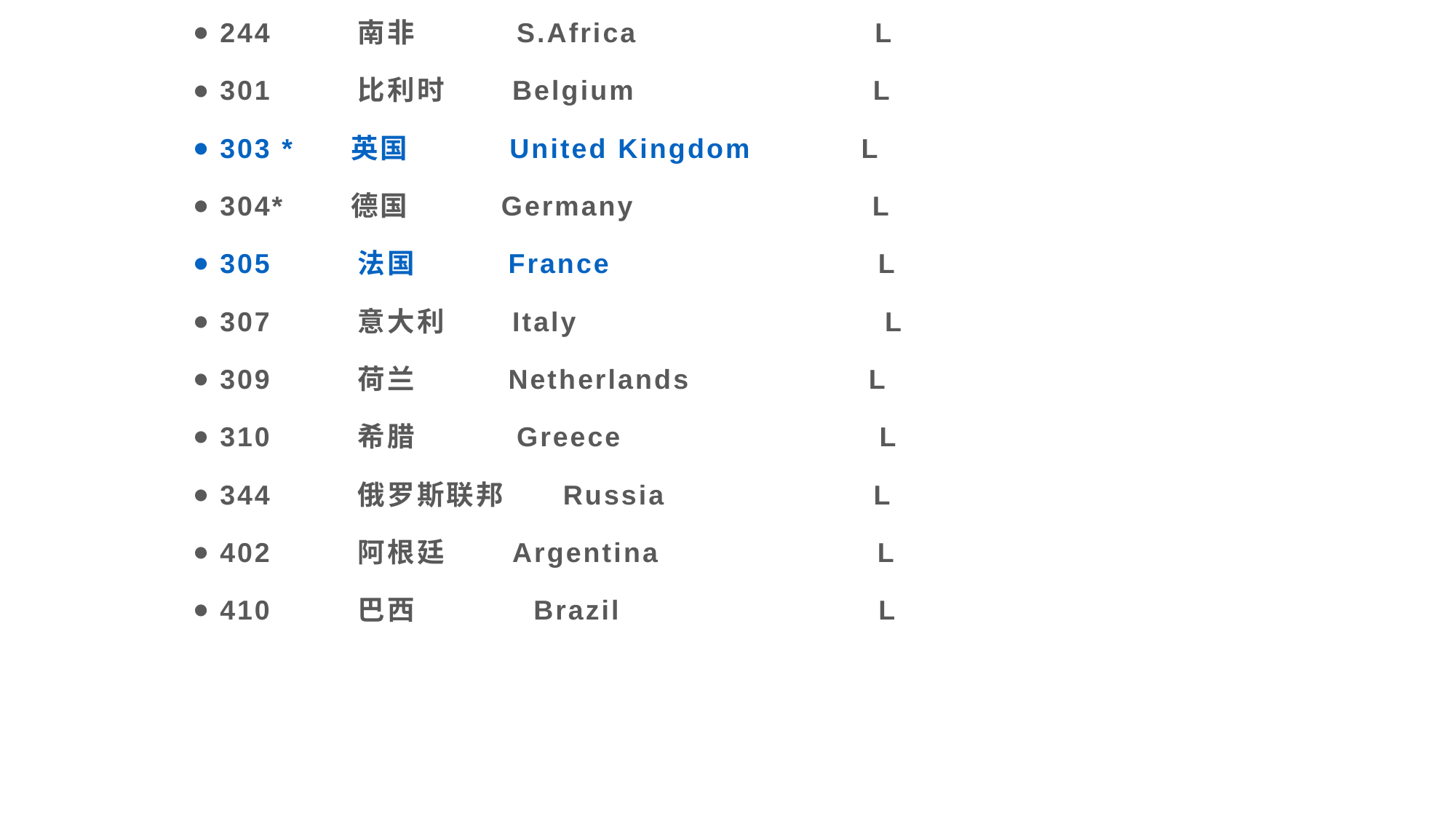

244        南非           S.Africa                        L
301        比利时       Belgium                        L
303 *     英国           United Kingdom           L
304*      德国          Germany                        L
305        法国          France                           L
307        意大利       Italy                               L
309        荷兰          Netherlands                  L
310        希腊           Greece                          L
344        俄罗斯联邦      Russia                     L
402        阿根廷       Argentina                      L
410        巴西             Brazil                          L